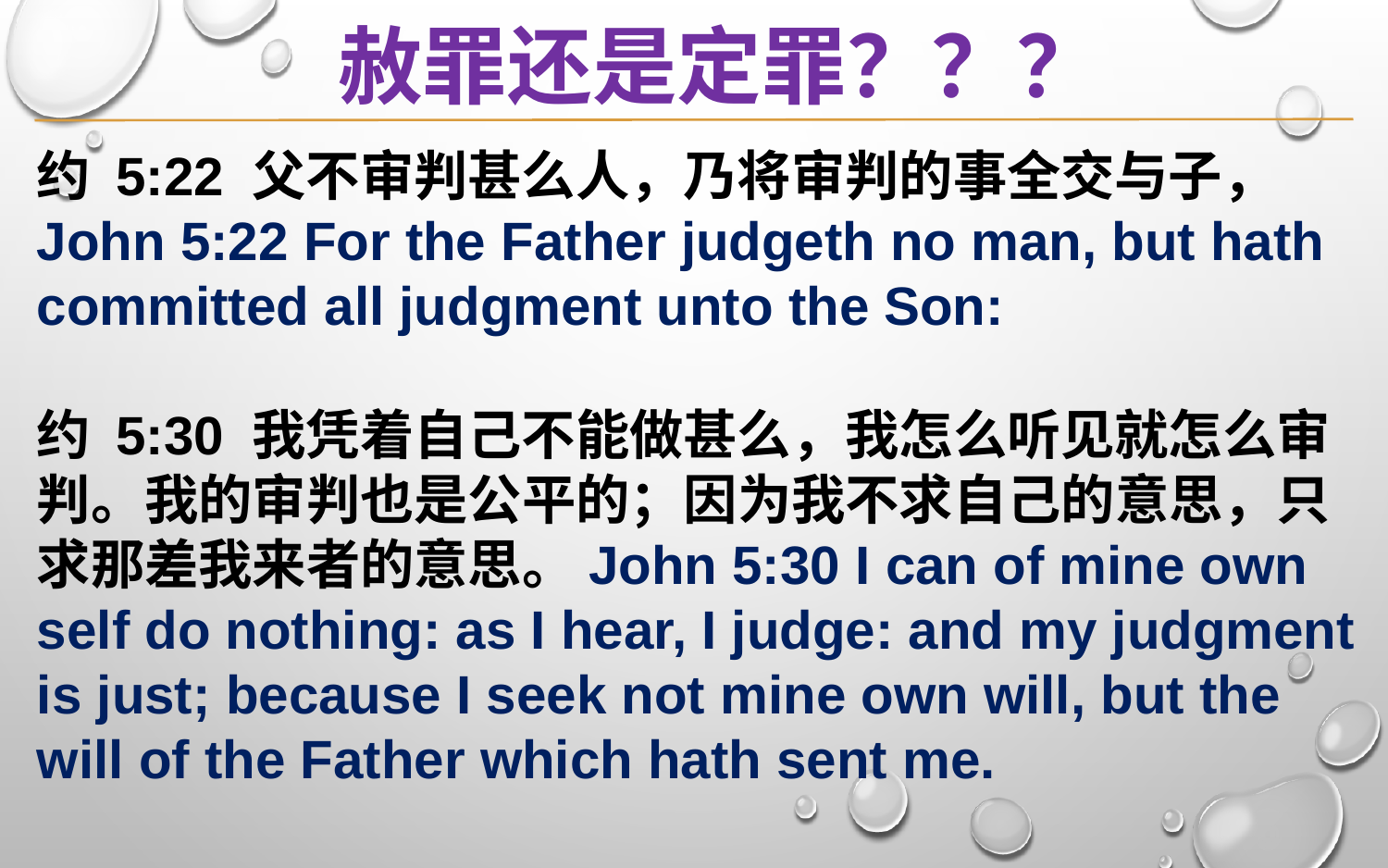

赦罪还是定罪？？？
约 5:22 父不审判甚么人，乃将审判的事全交与子，
John 5:22 For the Father judgeth no man, but hath committed all judgment unto the Son:

约 5:30 我凭着自己不能做甚么，我怎么听见就怎么审判。我的审判也是公平的；因为我不求自己的意思，只求那差我来者的意思。John 5:30 I can of mine own self do nothing: as I hear, I judge: and my judgment is just; because I seek not mine own will, but the will of the Father which hath sent me.